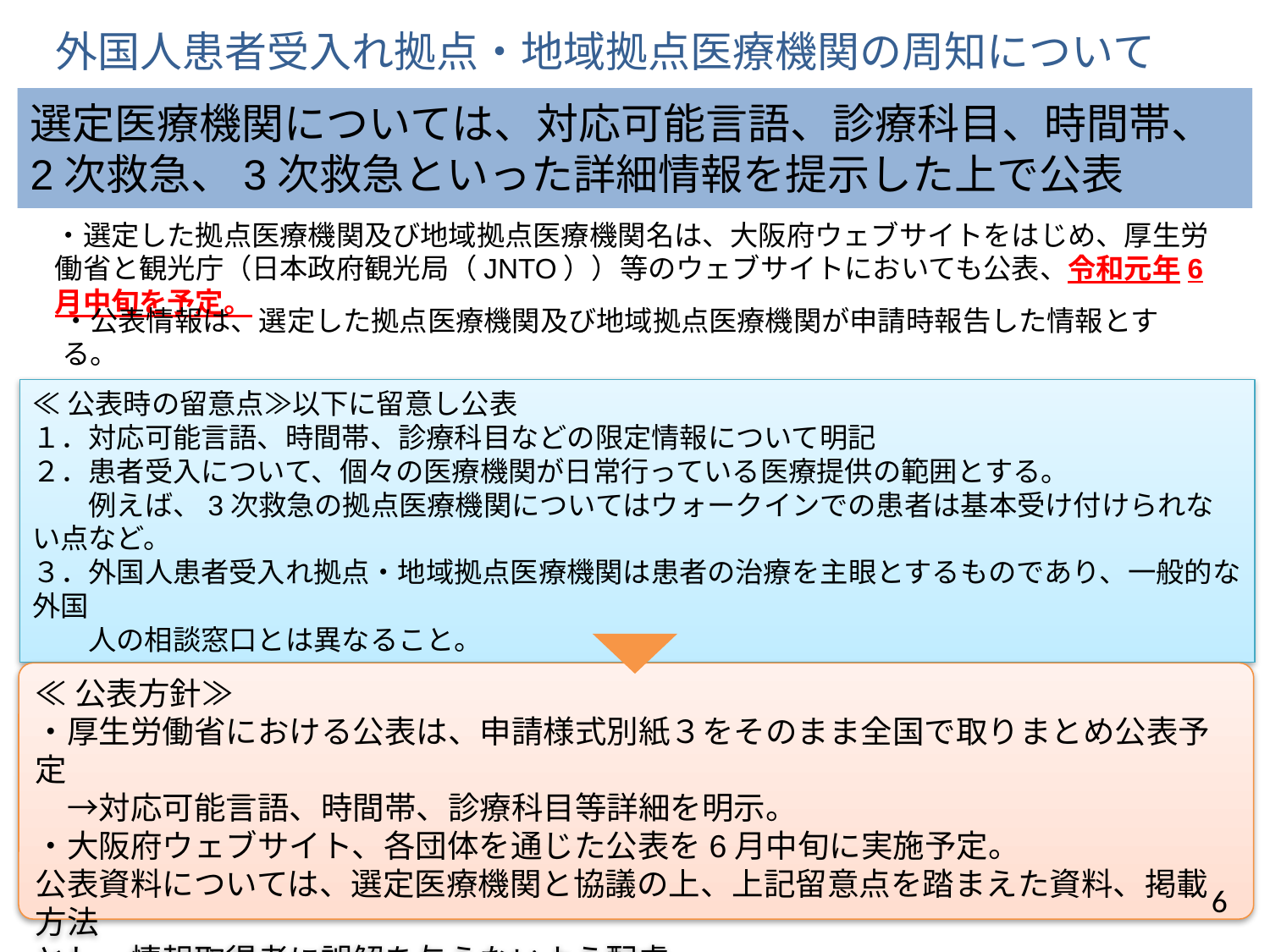

外国人患者受入れ拠点・地域拠点医療機関の周知について
選定医療機関については、対応可能言語、診療科目、時間帯、2次救急、3次救急といった詳細情報を提示した上で公表
・選定した拠点医療機関及び地域拠点医療機関名は、大阪府ウェブサイトをはじめ、厚生労働省と観光庁（日本政府観光局（JNTO））等のウェブサイトにおいても公表、令和元年6月中旬を予定。
・公表情報は、選定した拠点医療機関及び地域拠点医療機関が申請時報告した情報とする。
≪公表時の留意点≫以下に留意し公表
１．対応可能言語、時間帯、診療科目などの限定情報について明記
２．患者受入について、個々の医療機関が日常行っている医療提供の範囲とする。
　　例えば、3次救急の拠点医療機関についてはウォークインでの患者は基本受け付けられない点など。
３．外国人患者受入れ拠点・地域拠点医療機関は患者の治療を主眼とするものであり、一般的な外国
　　人の相談窓口とは異なること。

≪公表方針≫
・厚生労働省における公表は、申請様式別紙３をそのまま全国で取りまとめ公表予定
　→対応可能言語、時間帯、診療科目等詳細を明示。
・大阪府ウェブサイト、各団体を通じた公表を6月中旬に実施予定。
公表資料については、選定医療機関と協議の上、上記留意点を踏まえた資料、掲載方法
とし、情報取得者に誤解を与えないよう配慮。

6